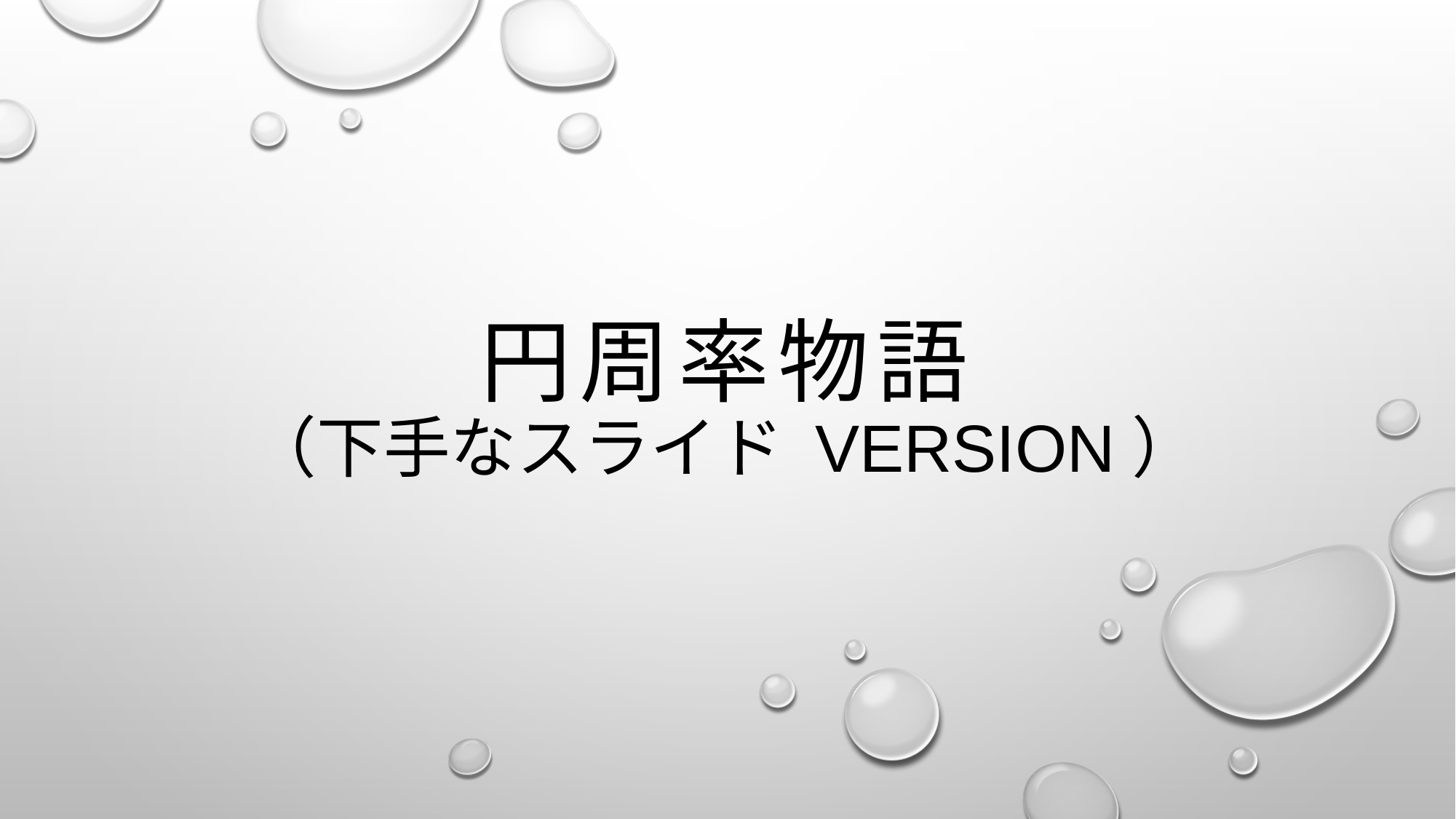

# 円 周 率 物 語 （下手なスライド version）